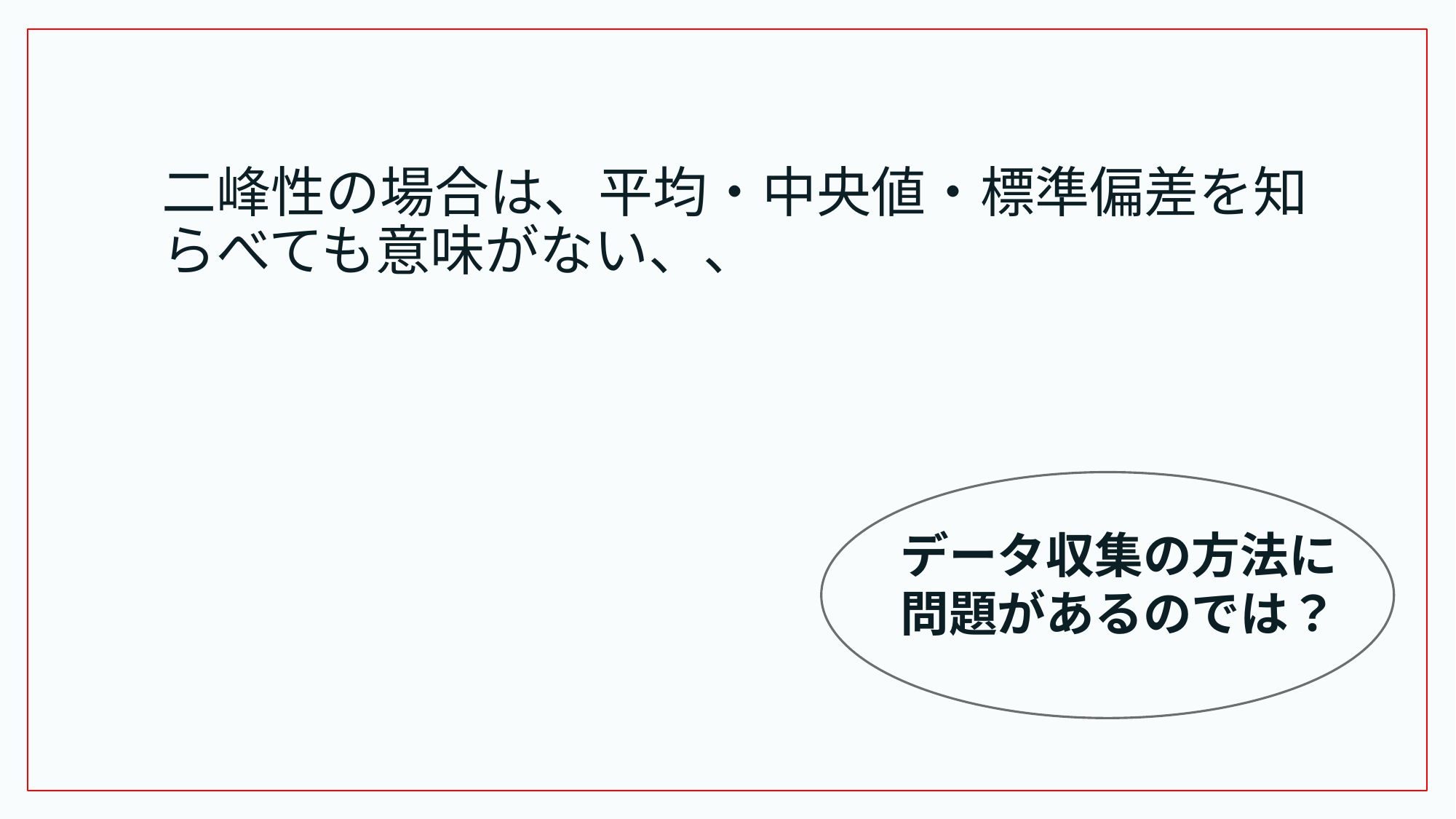

# 二峰性の場合は、平均・中央値・標準偏差を知らべても意味がない、、

データ収集の方法に
問題があるのでは？